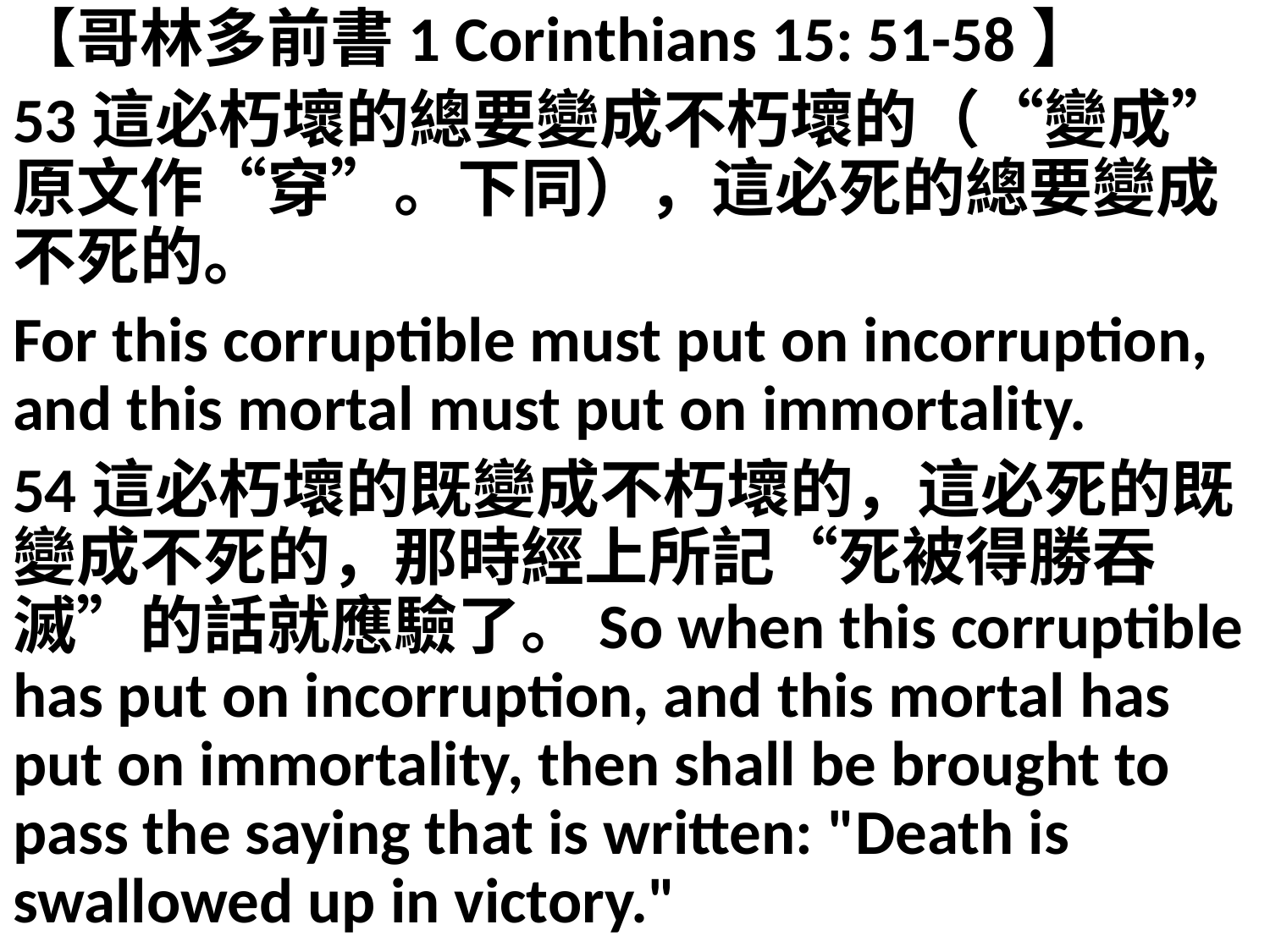

【哥林多前書1 Corinthians 15: 51-58】
53這必朽壞的總要變成不朽壞的（“變成”原文作“穿”。下同），這必死的總要變成不死的。
For this corruptible must put on incorruption, and this mortal must put on immortality.
54這必朽壞的既變成不朽壞的，這必死的既變成不死的，那時經上所記“死被得勝吞滅”的話就應驗了。So when this corruptible has put on incorruption, and this mortal has put on immortality, then shall be brought to pass the saying that is written: "Death is swallowed up in victory."